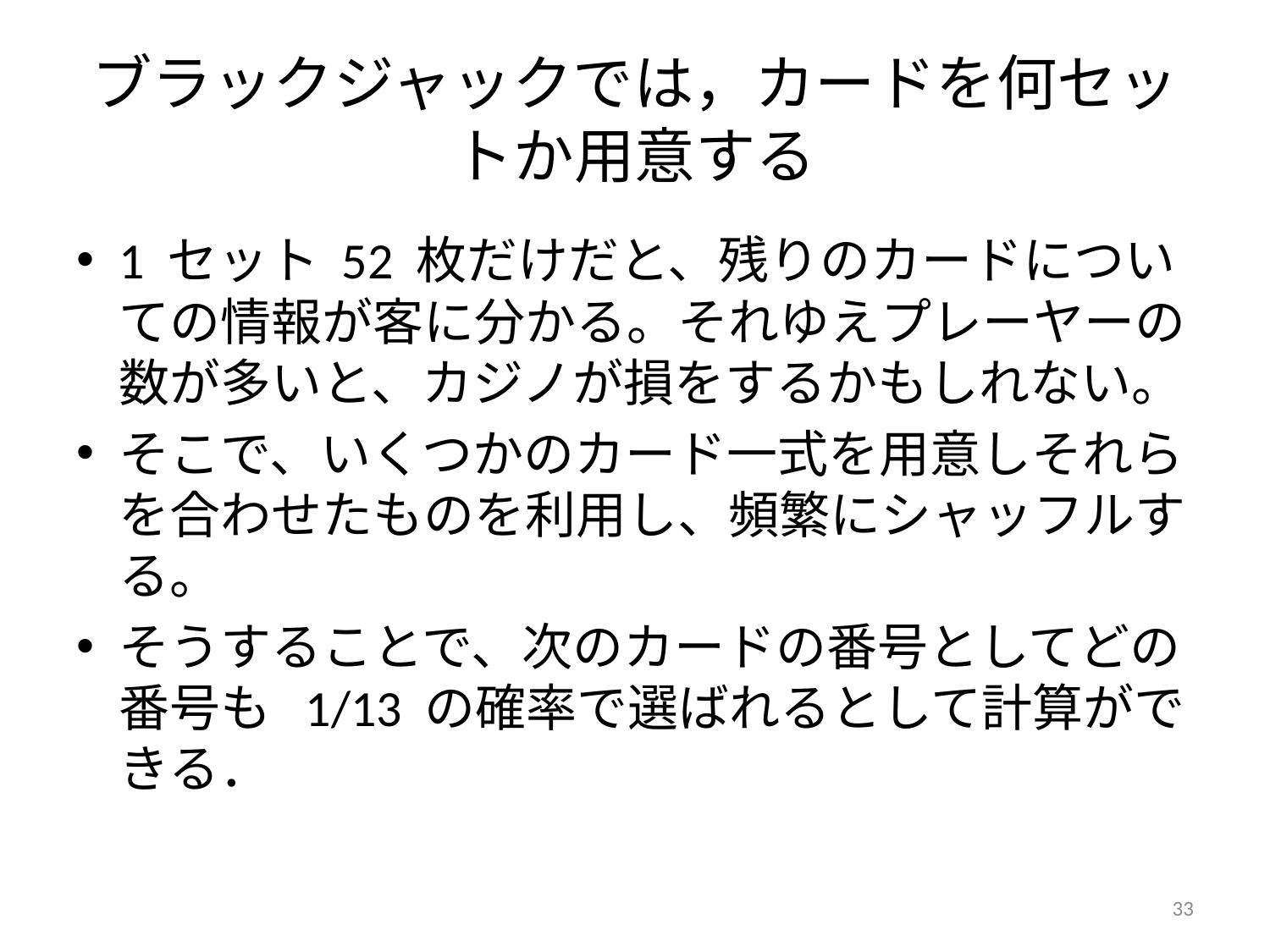

# ブラックジャックでは，カードを何セットか用意する
1 セット 52 枚だけだと、残りのカードについての情報が客に分かる。それゆえプレーヤーの数が多いと、カジノが損をするかもしれない。
そこで、いくつかのカード一式を用意しそれらを合わせたものを利用し、頻繁にシャッフルする。
そうすることで、次のカードの番号としてどの番号も  1/13 の確率で選ばれるとして計算ができる．
33